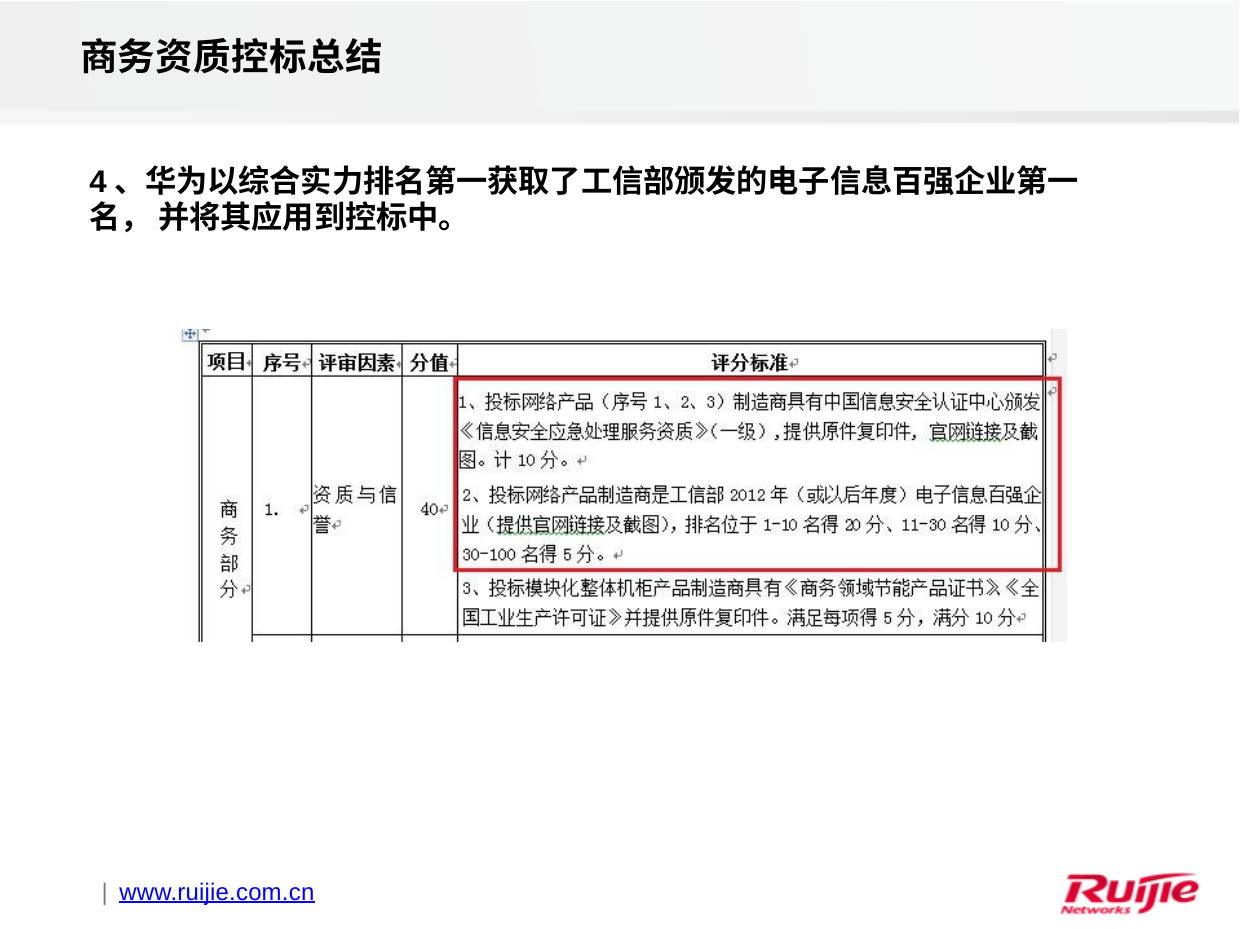

商务资质控标总结
# 4、华为以综合实力排名第一获取了工信部颁发的电子信息百强企业第一名， 并将其应用到控标中。

| www.ruijie.com.cn